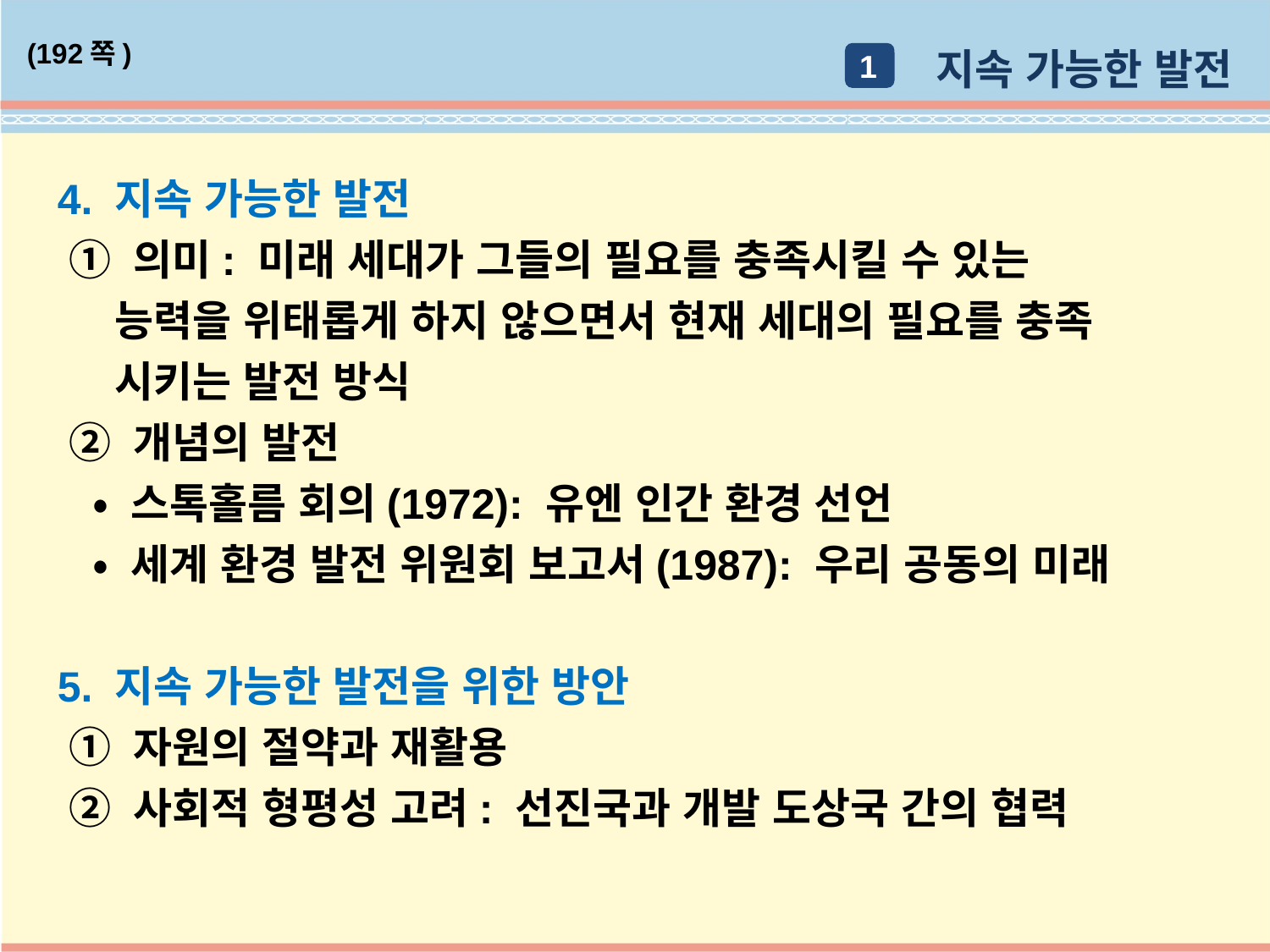

지속 가능한 발전
(192쪽)
1
4. 지속 가능한 발전
 ① 의미: 미래 세대가 그들의 필요를 충족시킬 수 있는
    능력을 위태롭게 하지 않으면서 현재 세대의 필요를 충족
    시키는 발전 방식
 ② 개념의 발전
   • 스톡홀름 회의(1972): 유엔 인간 환경 선언
   • 세계 환경 발전 위원회 보고서(1987): 우리 공동의 미래

5. 지속 가능한 발전을 위한 방안
 ① 자원의 절약과 재활용
 ② 사회적 형평성 고려: 선진국과 개발 도상국 간의 협력